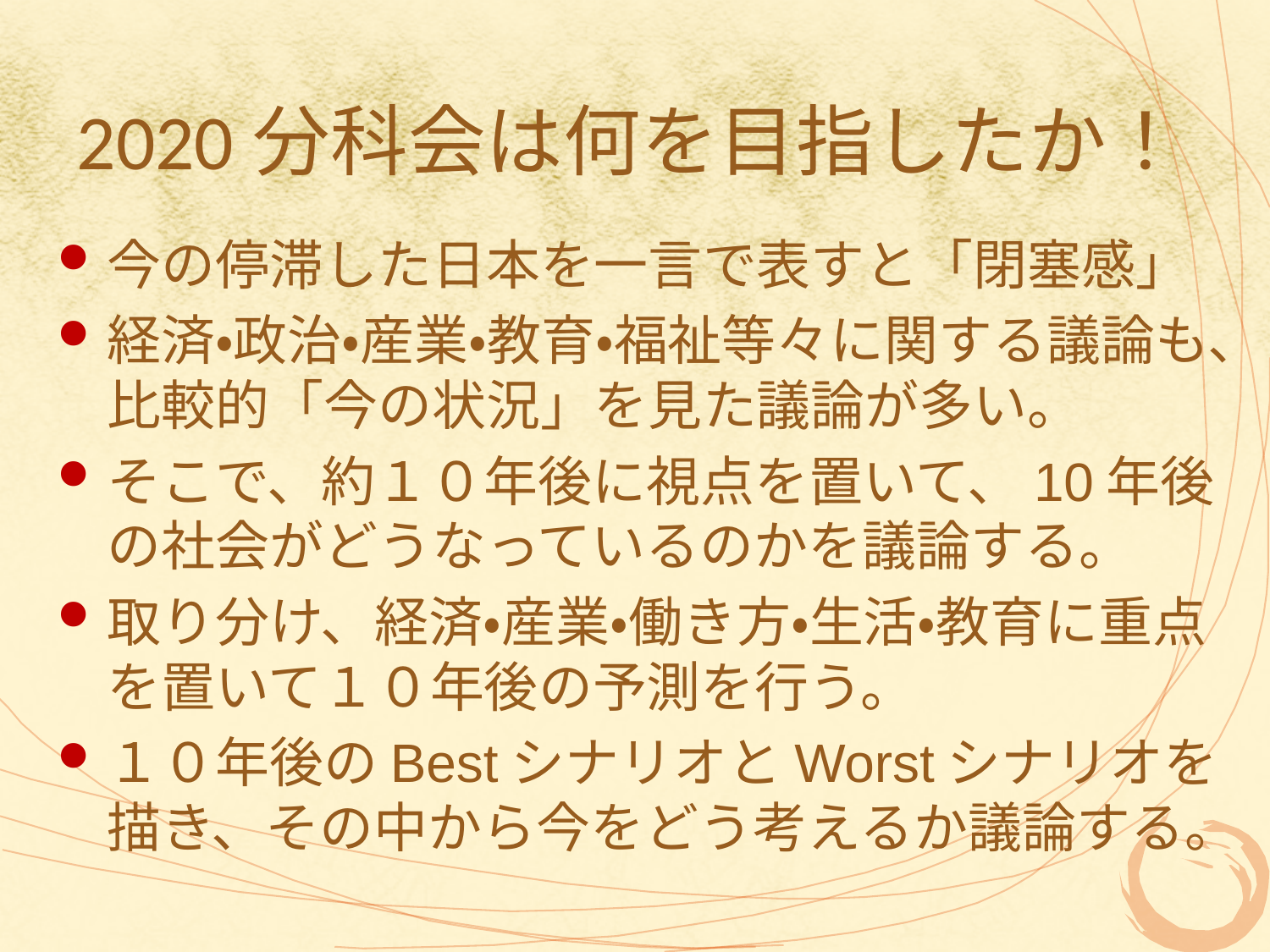

# 2020分科会は何を目指したか！
今の停滞した日本を一言で表すと「閉塞感」
経済・政治・産業・教育・福祉等々に関する議論も、比較的「今の状況」を見た議論が多い。
そこで、約１０年後に視点を置いて、10年後の社会がどうなっているのかを議論する。
取り分け、経済・産業・働き方・生活・教育に重点を置いて１０年後の予測を行う。
１０年後のBestシナリオとWorstシナリオを描き、その中から今をどう考えるか議論する。